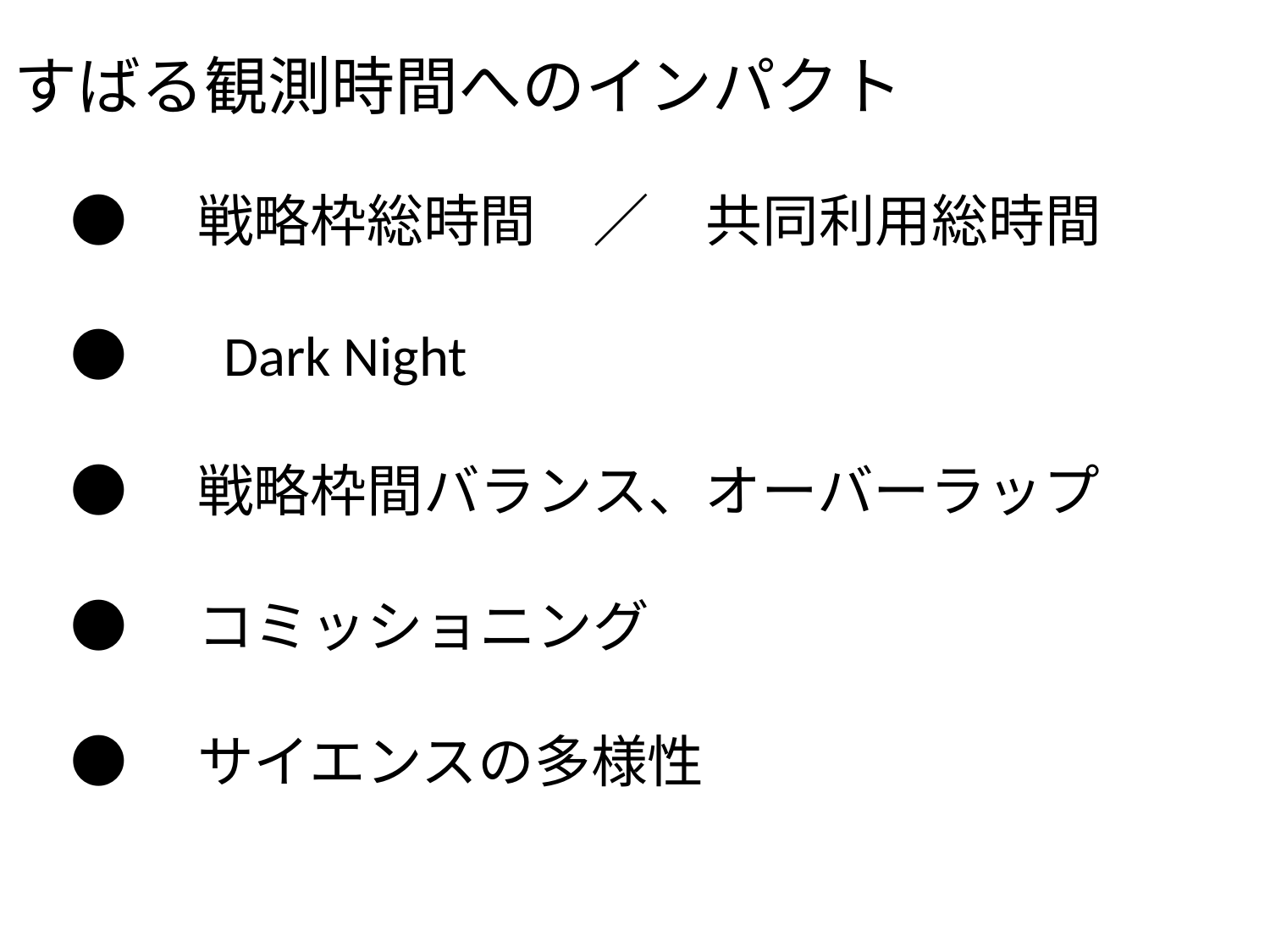

すばる観測時間へのインパクト
●　戦略枠総時間　／　共同利用総時間

●　 Dark Night

●　戦略枠間バランス、オーバーラップ

●　コミッショニング

●　サイエンスの多様性